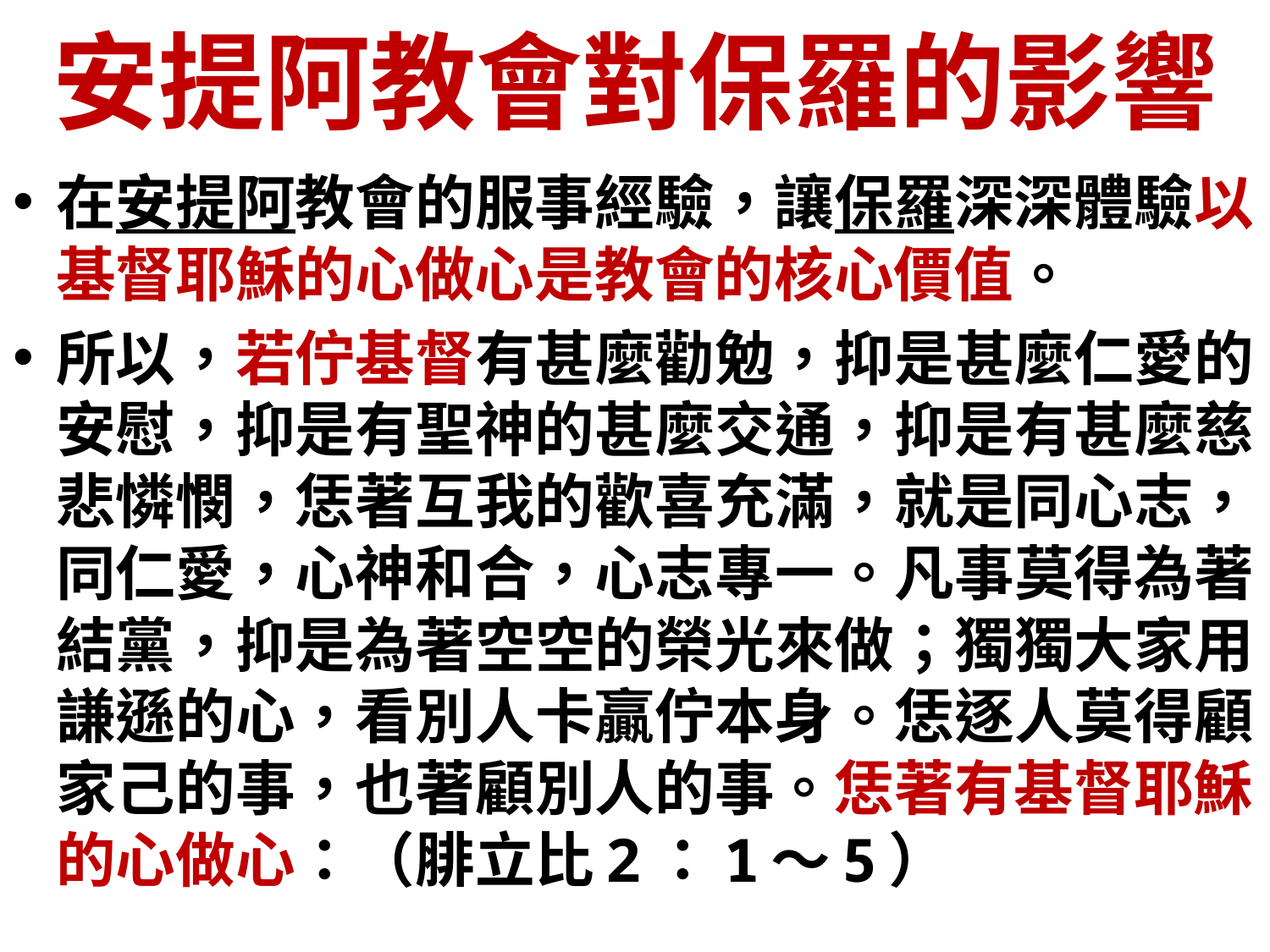

# 安提阿教會對保羅的影響
在安提阿教會的服事經驗，讓保羅深深體驗以基督耶穌的心做心是教會的核心價值。
所以，若佇基督有甚麼勸勉，抑是甚麼仁愛的安慰，抑是有聖神的甚麼交通，抑是有甚麼慈悲憐憫，恁著互我的歡喜充滿，就是同心志，同仁愛，心神和合，心志專一。凡事莫得為著結黨，抑是為著空空的榮光來做；獨獨大家用謙遜的心，看別人卡贏佇本身。恁逐人莫得顧家己的事，也著顧別人的事。恁著有基督耶穌的心做心：（腓立比2：1～5）